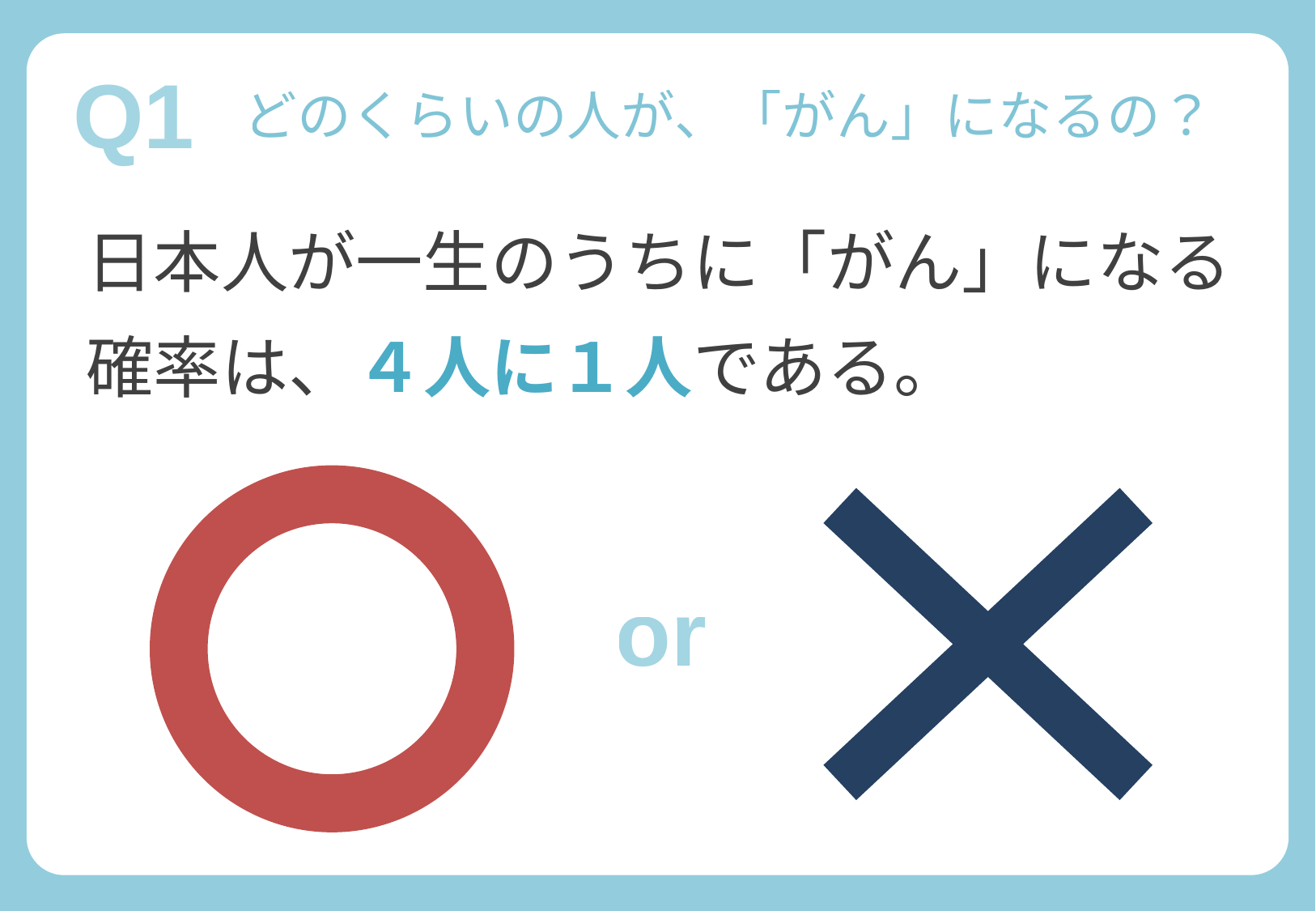

Q1
どのくらいの人が、「がん」になるの？
日本人が一生のうちに「がん」になる
確率は、４人に１人である。

or